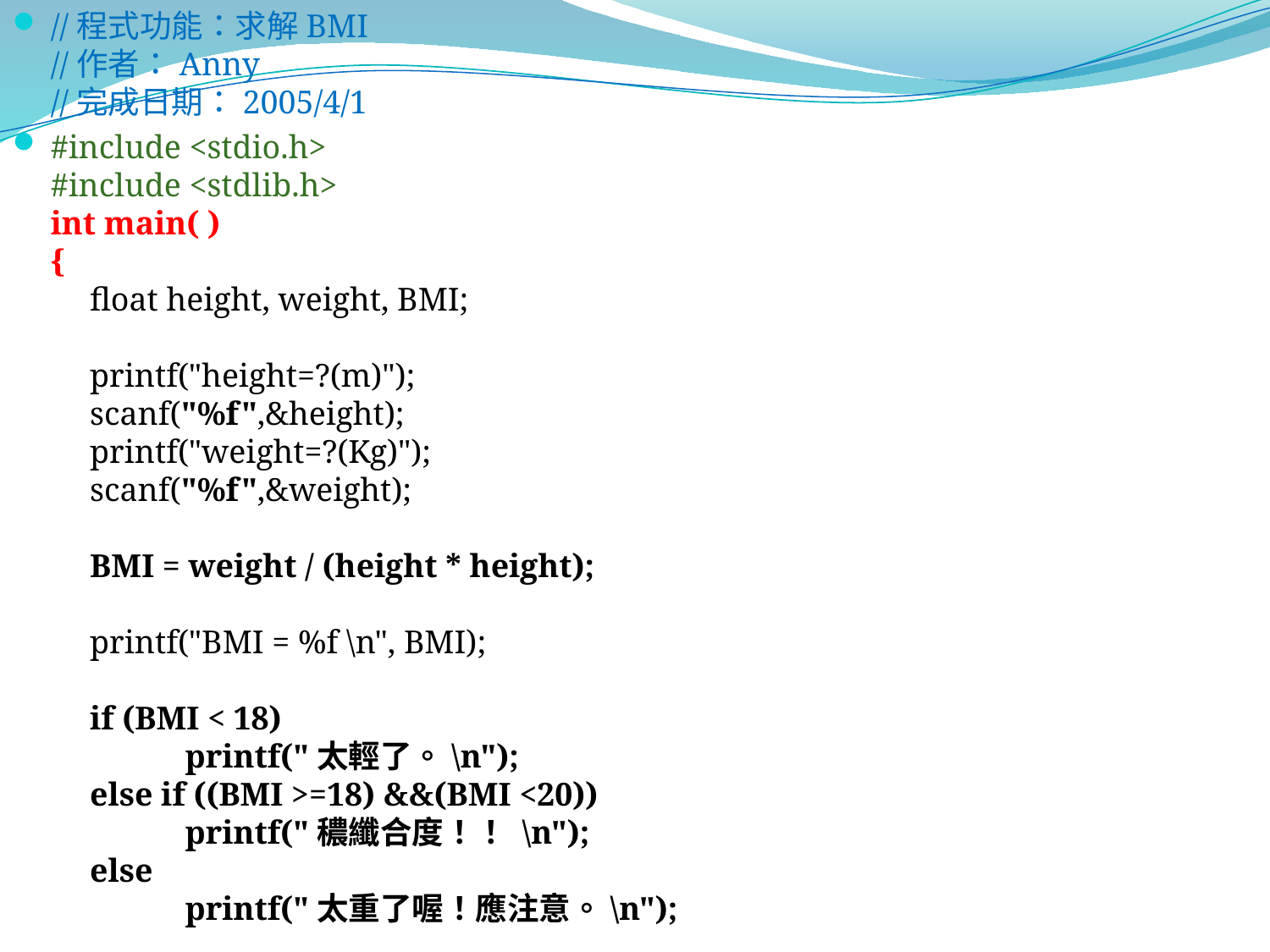

//程式功能：求解BMI
//作者：Anny
//完成日期：2005/4/1
#include <stdio.h>
#include <stdlib.h>
int main( )
{
　float height, weight, BMI;
　printf("height=?(m)");
　scanf("%f",&height);
　printf("weight=?(Kg)");
　scanf("%f",&weight);
　BMI = weight / (height * height);
　printf("BMI = %f \n", BMI);
　if (BMI < 18)
　　　　printf("太輕了。\n");
　else if ((BMI >=18) &&(BMI <20))
　　　　printf("穠纖合度！！ \n");
　else
　　　　printf("太重了喔！應注意。\n");
　system("PAUSE");
　return 0;
}